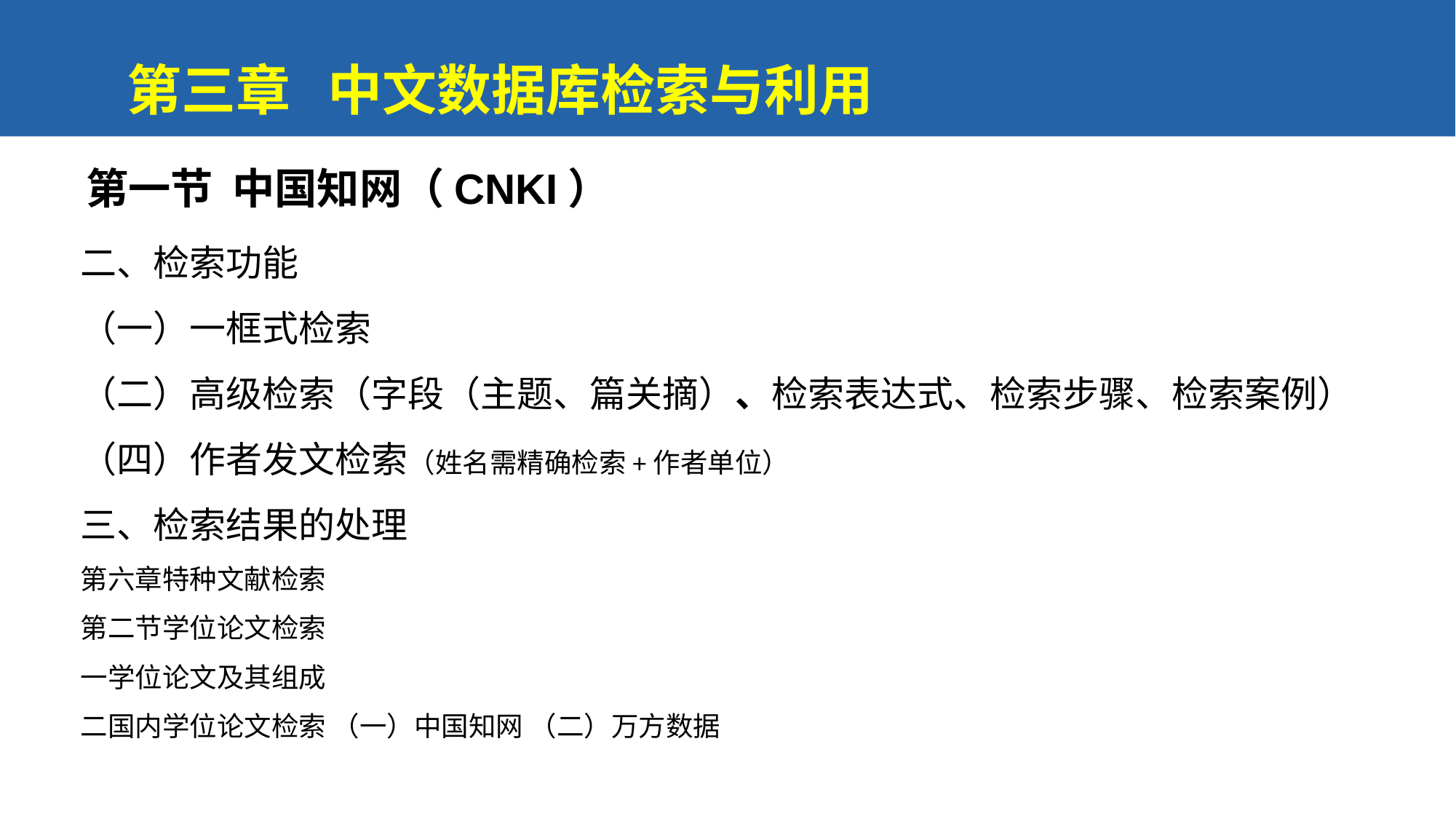

第三章   中文数据库检索与利用
第一节  中国知网（CNKI）
二、检索功能
（一）一框式检索
（二）高级检索（字段（主题、篇关摘）、检索表达式、检索步骤、检索案例）
（四）作者发文检索（姓名需精确检索+作者单位）
三、检索结果的处理
第六章特种文献检索
第二节学位论文检索
一学位论文及其组成
二国内学位论文检索 （一）中国知网 （二）万方数据